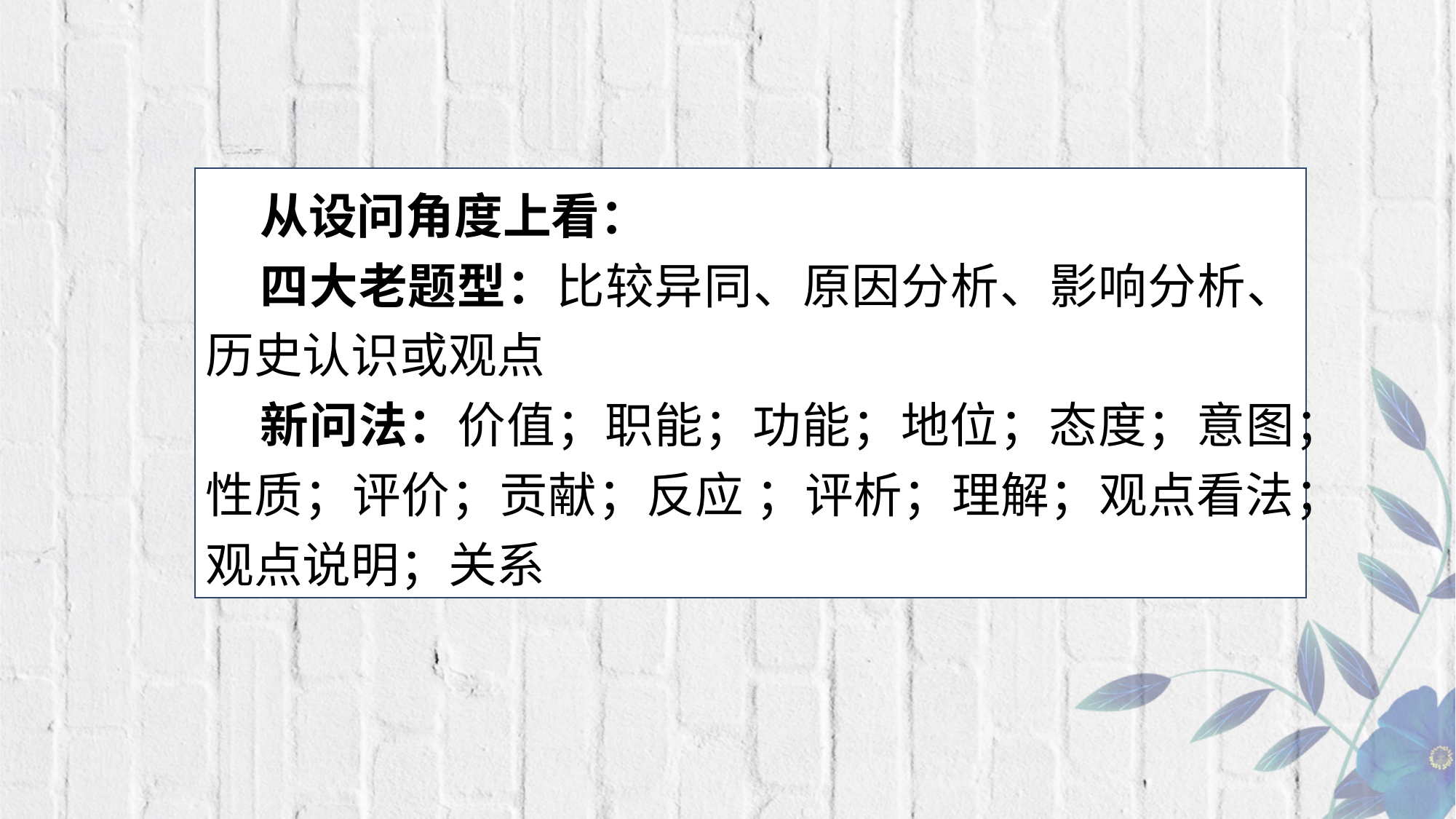

从设问角度上看：
四大老题型：比较异同、原因分析、影响分析、历史认识或观点
新问法：价值；职能；功能；地位；态度；意图；性质；评价；贡献；反应 ；评析；理解；观点看法；观点说明；关系